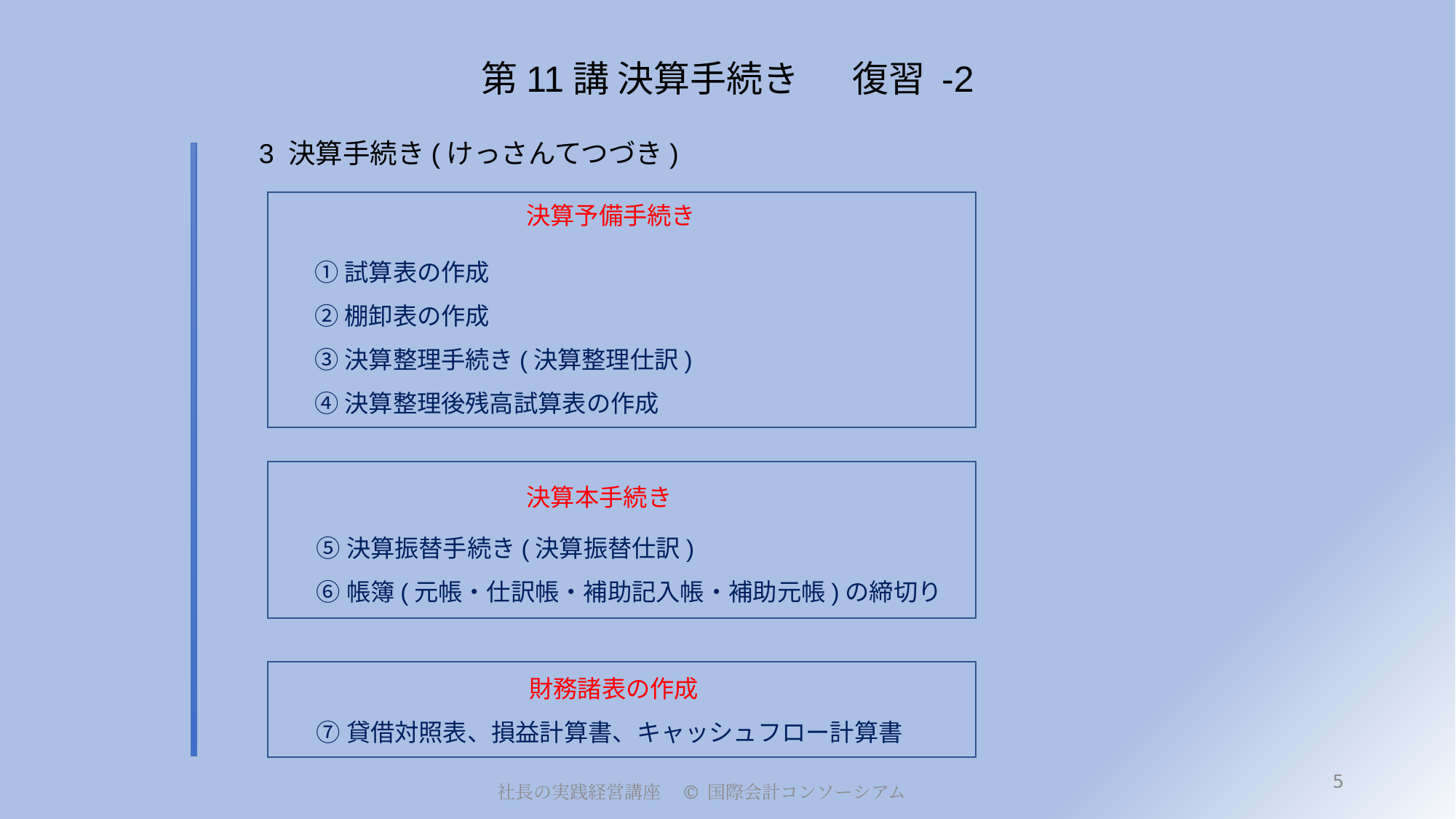

# 第11講 決算手続き  　復習 -2
3 決算手続き(けっさんてつづき)

決算予備手続き
①試算表の作成
②棚卸表の作成
③決算整理手続き(決算整理仕訳)
④決算整理後残高試算表の作成

決算本手続き
⑤決算振替手続き(決算振替仕訳)
⑥帳簿(元帳・仕訳帳・補助記入帳・補助元帳)の締切り
財務諸表の作成

⑦貸借対照表、損益計算書、キャッシュフロー計算書
5
社長の実践経営講座　© 国際会計コンソーシアム